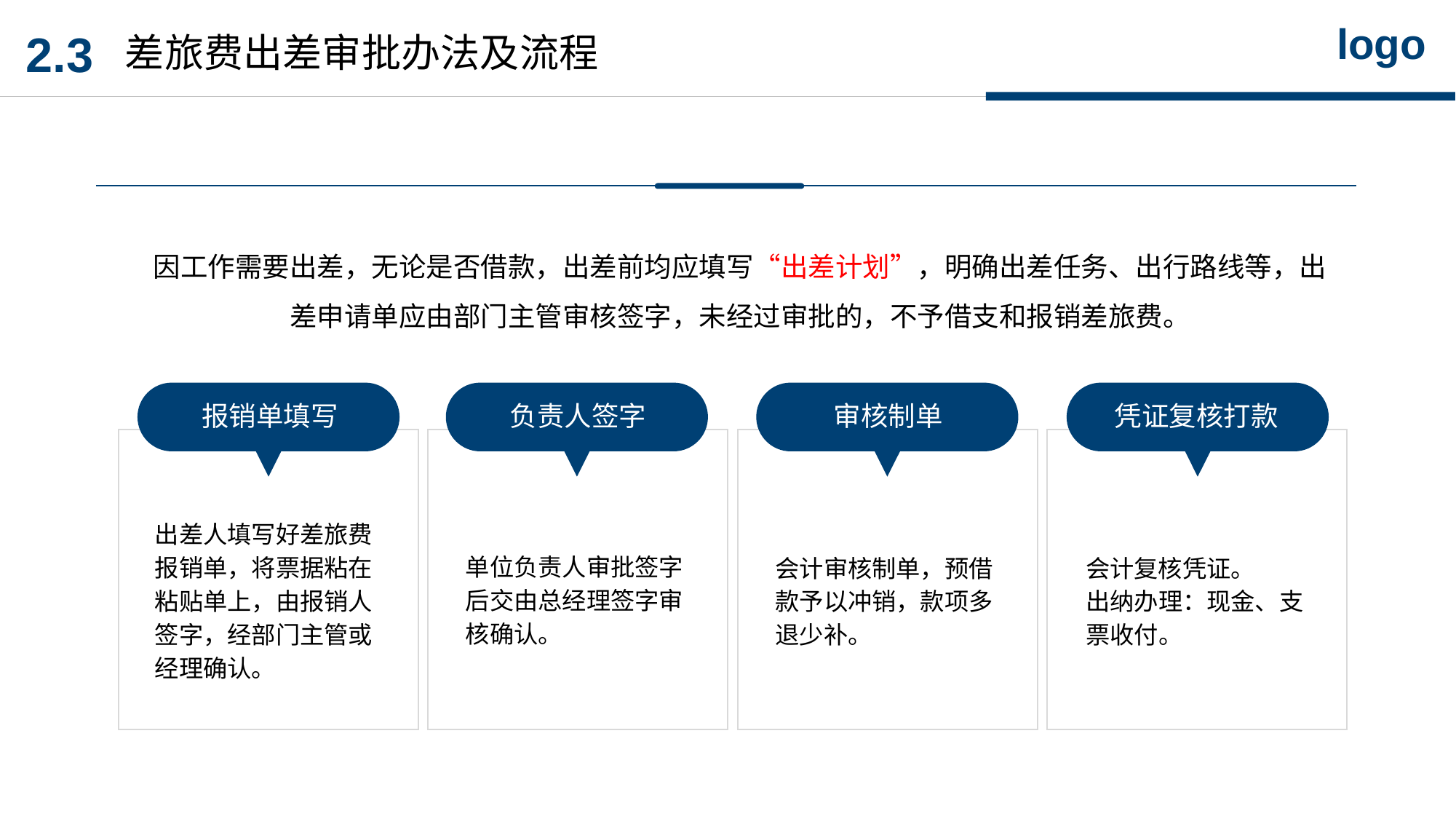

logo
2.3
差旅费出差审批办法及流程

因工作需要出差，无论是否借款，出差前均应填写“出差计划”，明确出差任务、出行路线等，出差申请单应由部门主管审核签字，未经过审批的，不予借支和报销差旅费。

报销单填写
负责人签字
审核制单
凭证复核打款

出差人填写好差旅费报销单，将票据粘在粘贴单上，由报销人签字，经部门主管或经理确认。
单位负责人审批签字后交由总经理签字审核确认。
会计审核制单，预借款予以冲销，款项多退少补。
会计复核凭证。
出纳办理：现金、支票收付。